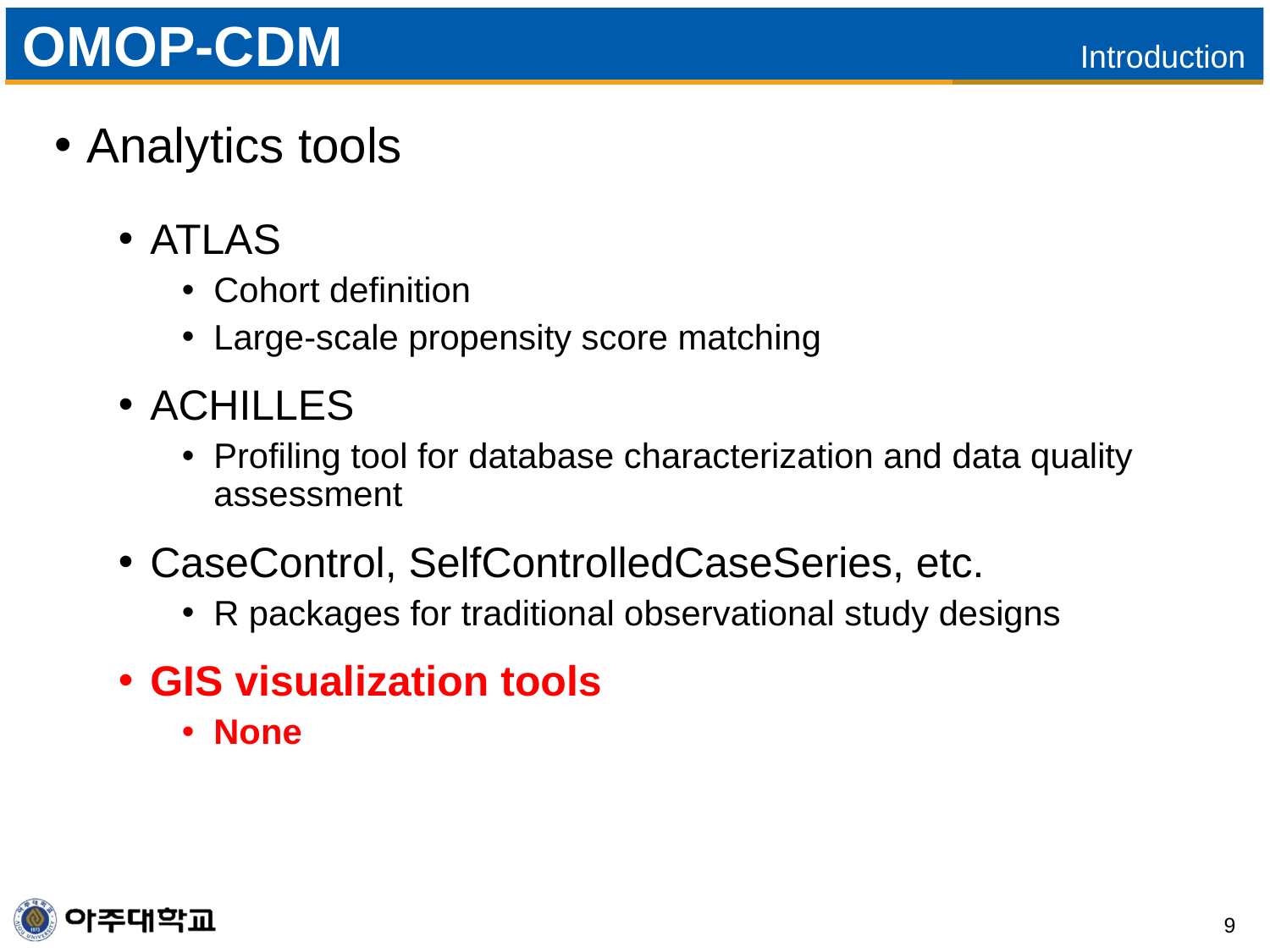

ATLAS / Achilles
OMOP-CDM
Introduction
Analytics tools
ATLAS
Cohort definition
Large-scale propensity score matching
ACHILLES
Profiling tool for database characterization and data quality
assessment
CaseControl, SelfControlledCaseSeries, etc.
R packages for traditional observational study designs
GIS visualization tools
None

9
Cohortmethod/ case control
그러나 GIS 시각화 툴은 없다
ATLAS – a web-based integrated platform for database exploration, standardized vocabulary browing, cohort definition, and population-level analysis:
Software Tools
Methods
Profiling tool for database characterization and data quality assessment